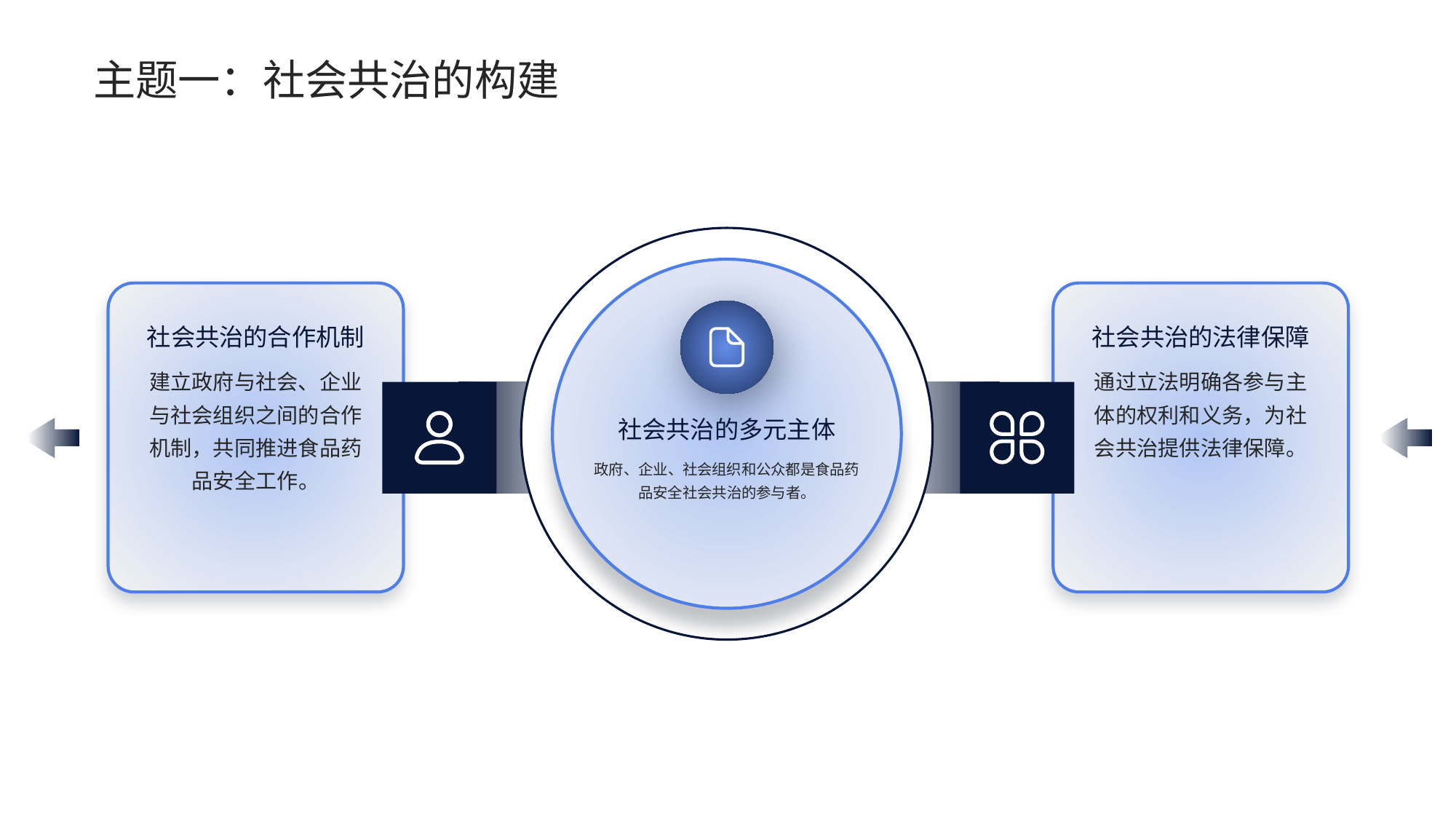

主题一：社会共治的构建

社会共治的合作机制
社会共治的法律保障

建立政府与社会、企业与社会组织之间的合作机制，共同推进食品药品安全工作。
通过立法明确各参与主体的权利和义务，为社会共治提供法律保障。

社会共治的多元主体

政府、企业、社会组织和公众都是食品药品安全社会共治的参与者。